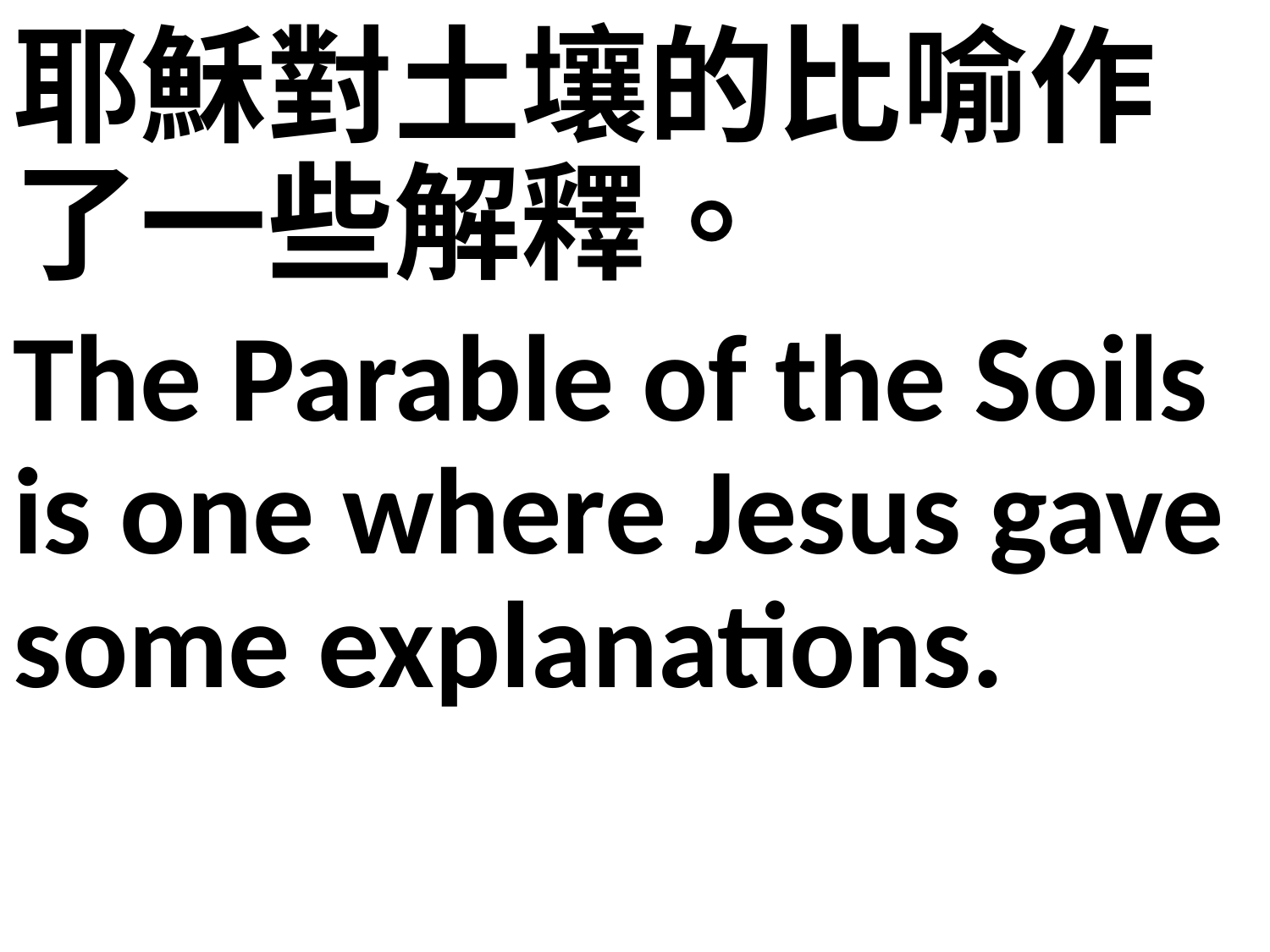

耶穌對土壤的比喻作了一些解釋。
The Parable of the Soils is one where Jesus gave some explanations.